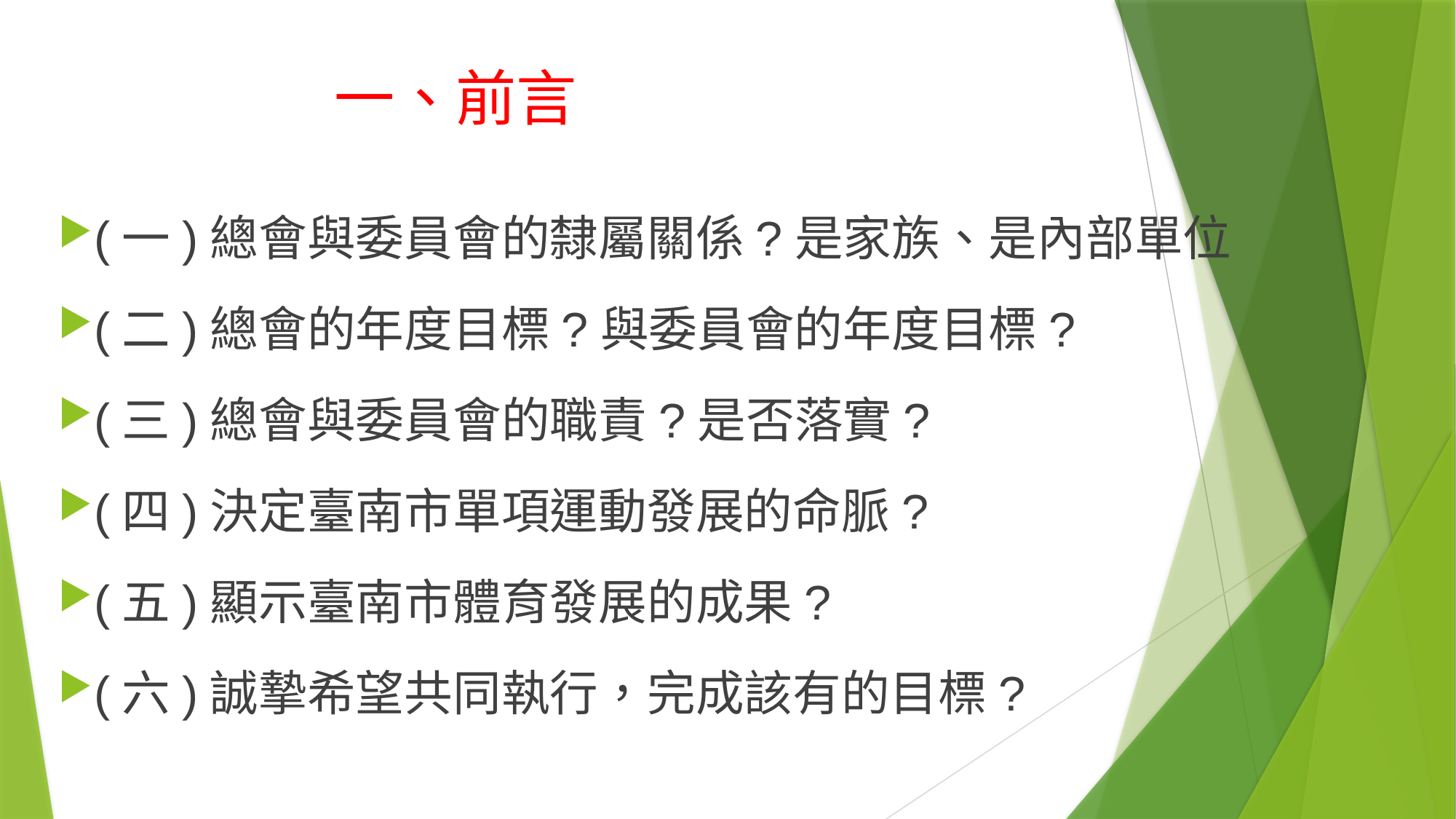

# 一、前言
(一)總會與委員會的隸屬關係?是家族、是內部單位
(二)總會的年度目標?與委員會的年度目標?
(三)總會與委員會的職責?是否落實?
(四)決定臺南市單項運動發展的命脈?
(五)顯示臺南市體育發展的成果?
(六)誠摯希望共同執行，完成該有的目標?